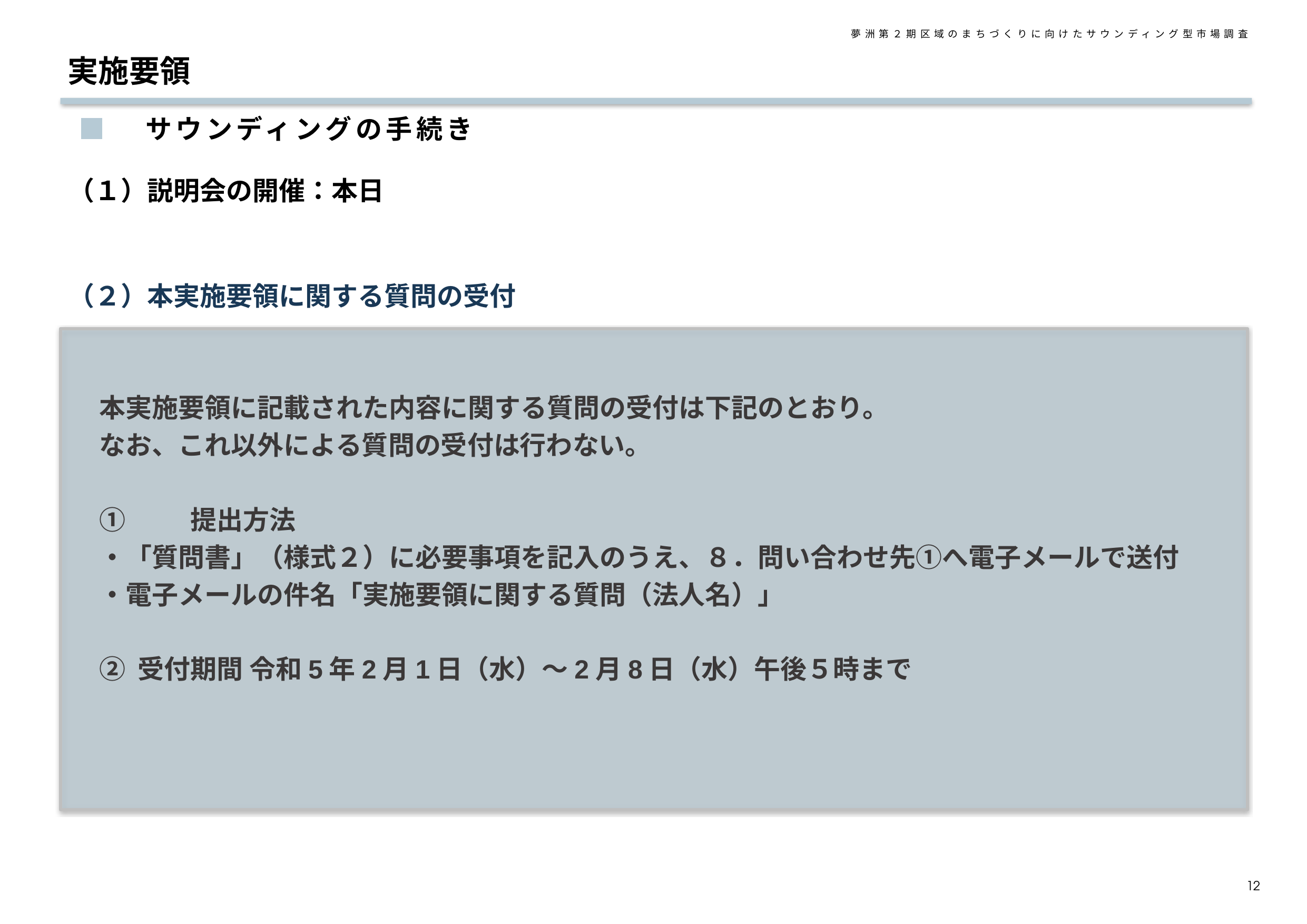

夢洲第２期区域のまちづくりに向けたサウンディング型市場調査
実施要領

■　サウンディングの手続き
（１）説明会の開催：本日
（２）本実施要領に関する質問の受付

本実施要領に記載された内容に関する質問の受付は下記のとおり。
なお、これ以外による質問の受付は行わない。

①	 提出方法
・「質問書」（様式２）に必要事項を記入のうえ、８．問い合わせ先①へ電子メールで送付
・電子メールの件名「実施要領に関する質問（法人名）」

② 受付期間 令和5年2月1日（水）～2月8日（水）午後５時まで

12